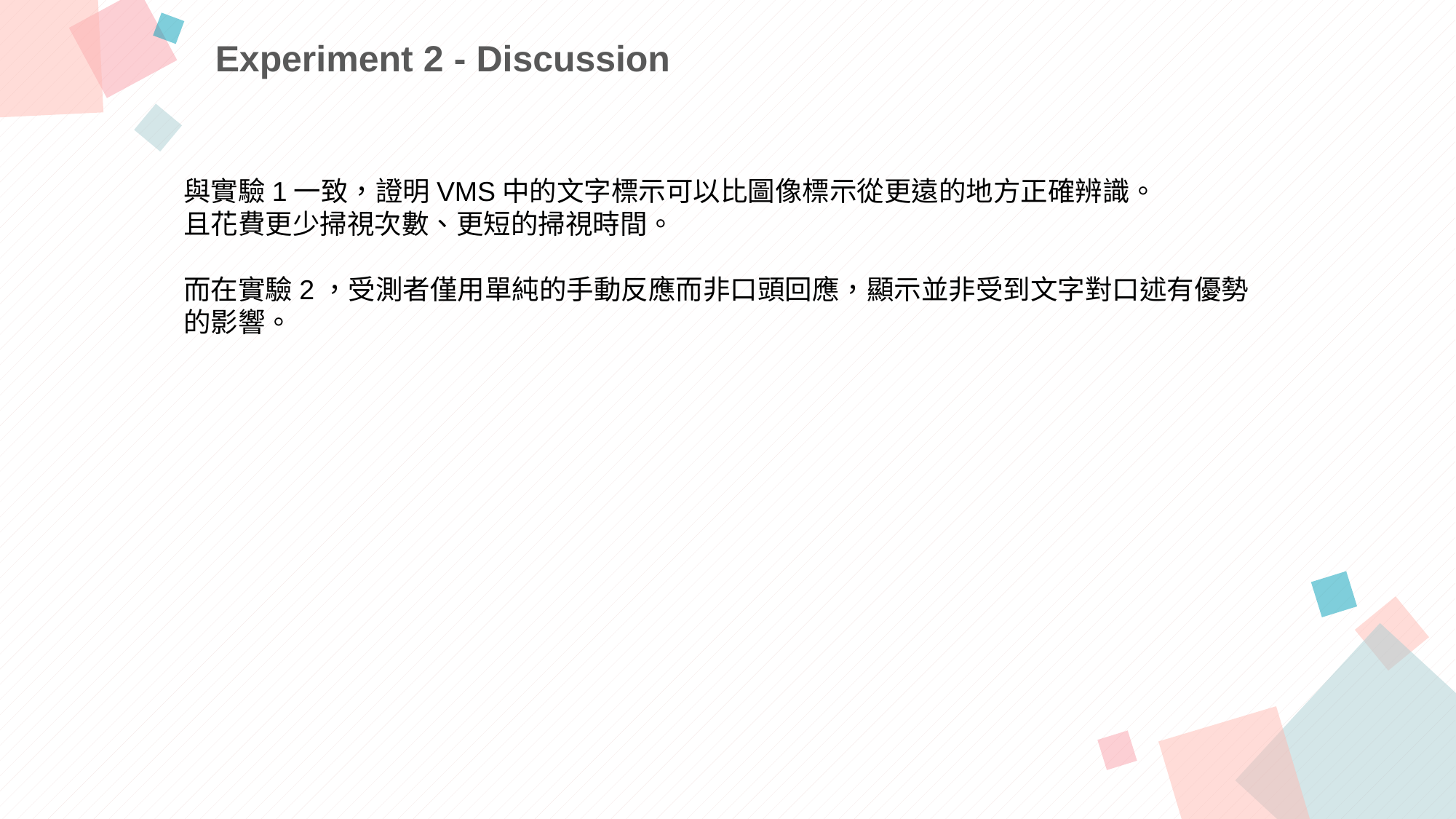

Experiment 2 - Discussion
與實驗1一致，證明VMS中的文字標示可以比圖像標示從更遠的地方正確辨識。
且花費更少掃視次數、更短的掃視時間。

而在實驗2，受測者僅用單純的手動反應而非口頭回應，顯示並非受到文字對口述有優勢的影響。